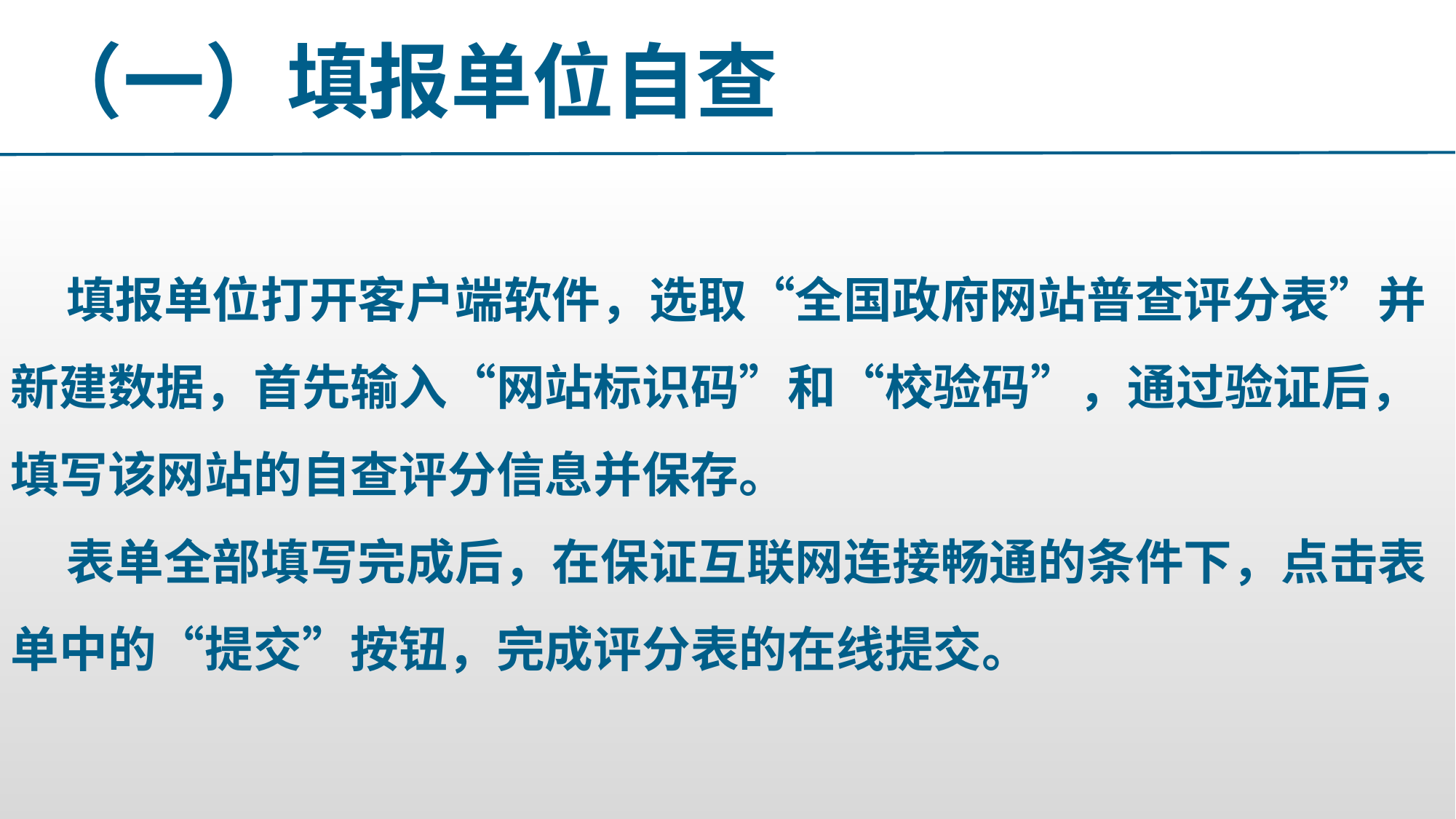

（一）填报单位自查

    填报单位打开客户端软件，选取“全国政府网站普查评分表”并新建数据，首先输入“网站标识码”和“校验码”，通过验证后，填写该网站的自查评分信息并保存。
    表单全部填写完成后，在保证互联网连接畅通的条件下，点击表单中的“提交”按钮，完成评分表的在线提交。